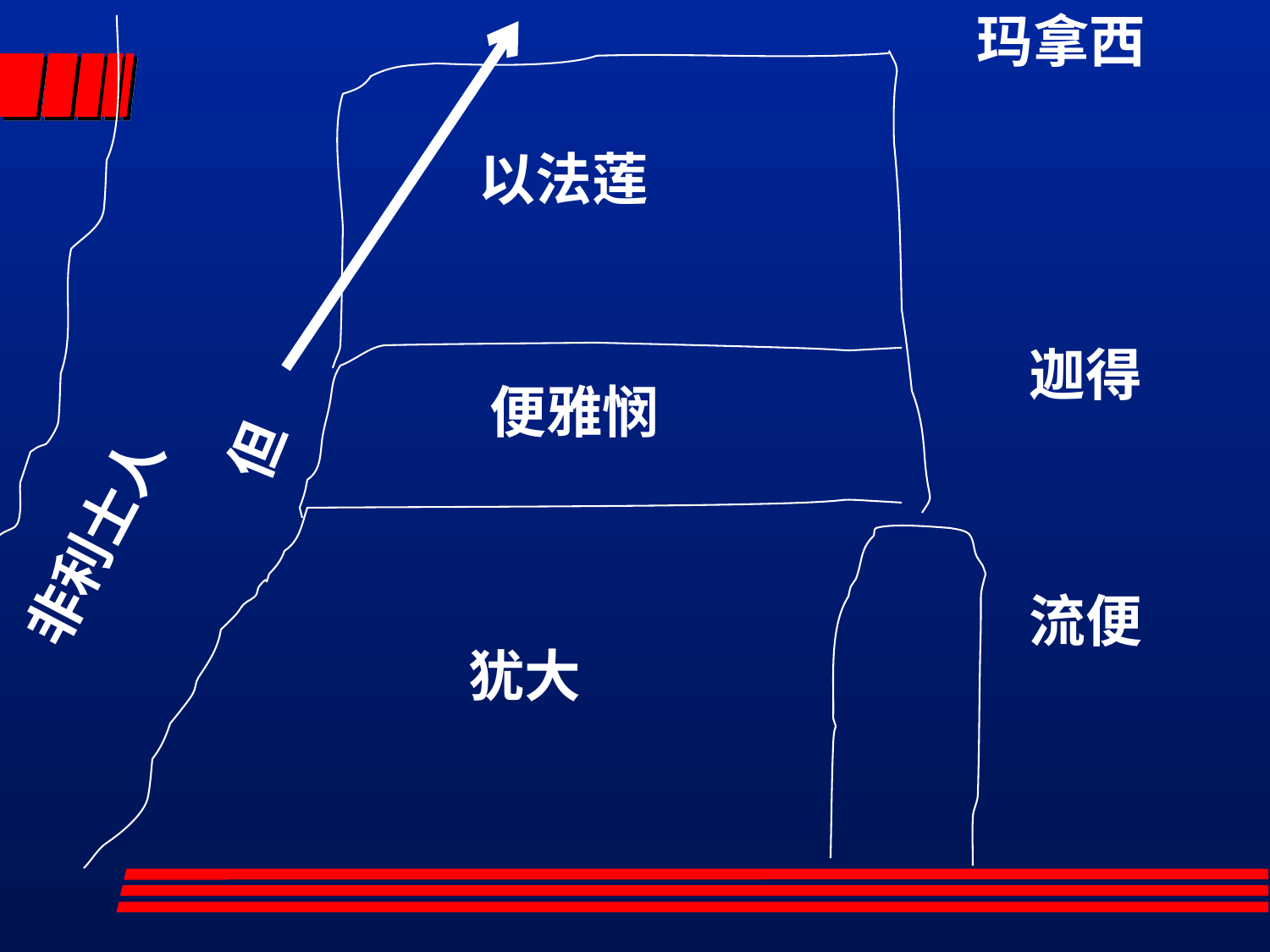

玛拿西

以法莲
迦得

便雅悯
但
非利士人

流便
犹大